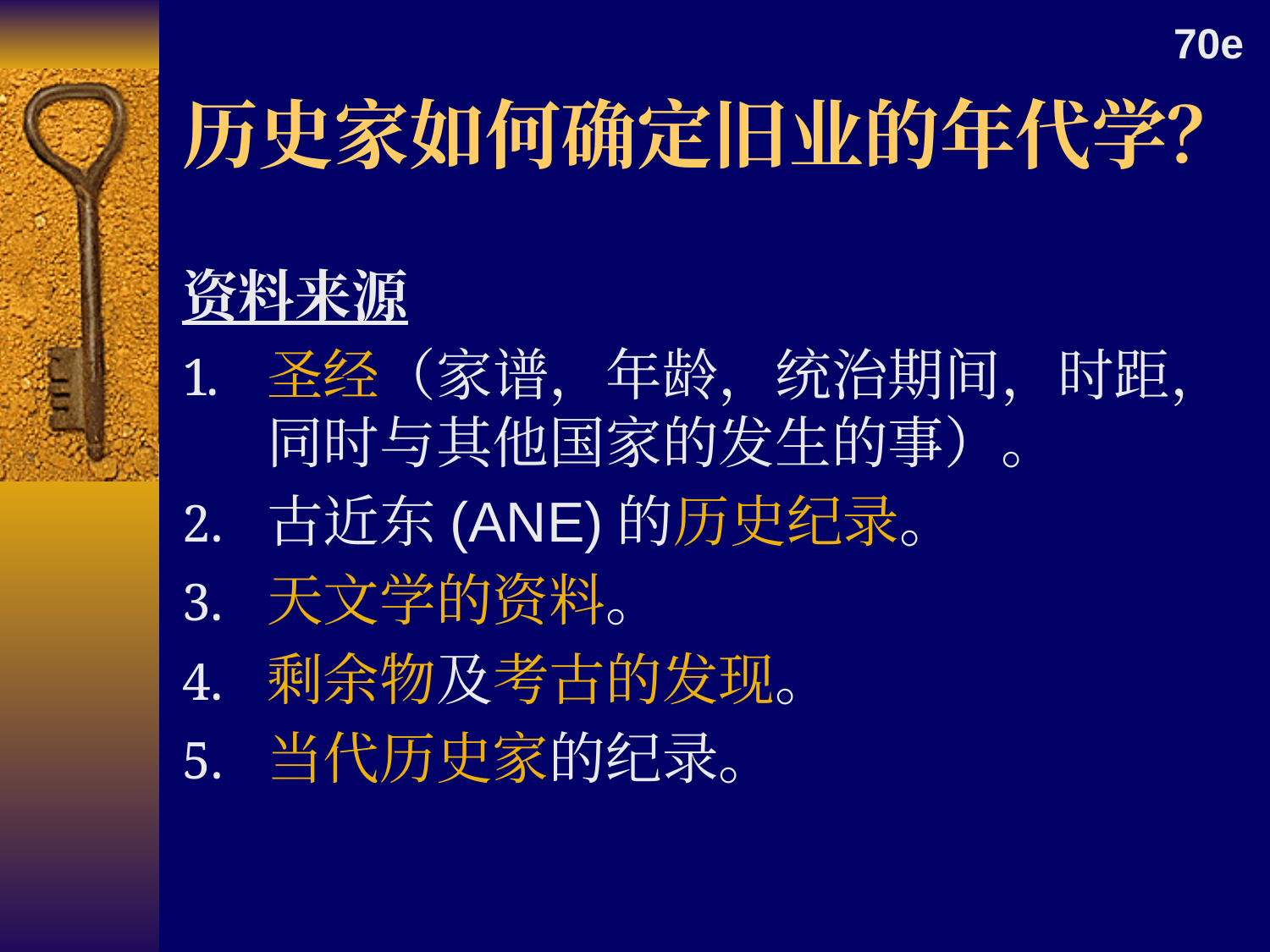

70e
# 历史家如何确定旧业的年代学？
资料来源
圣经（家谱，年龄，统治期间，时距，同时与其他国家的发生的事）。
古近东(ANE)的历史纪录。
天文学的资料。
剩余物及考古的发现。
当代历史家的纪录。